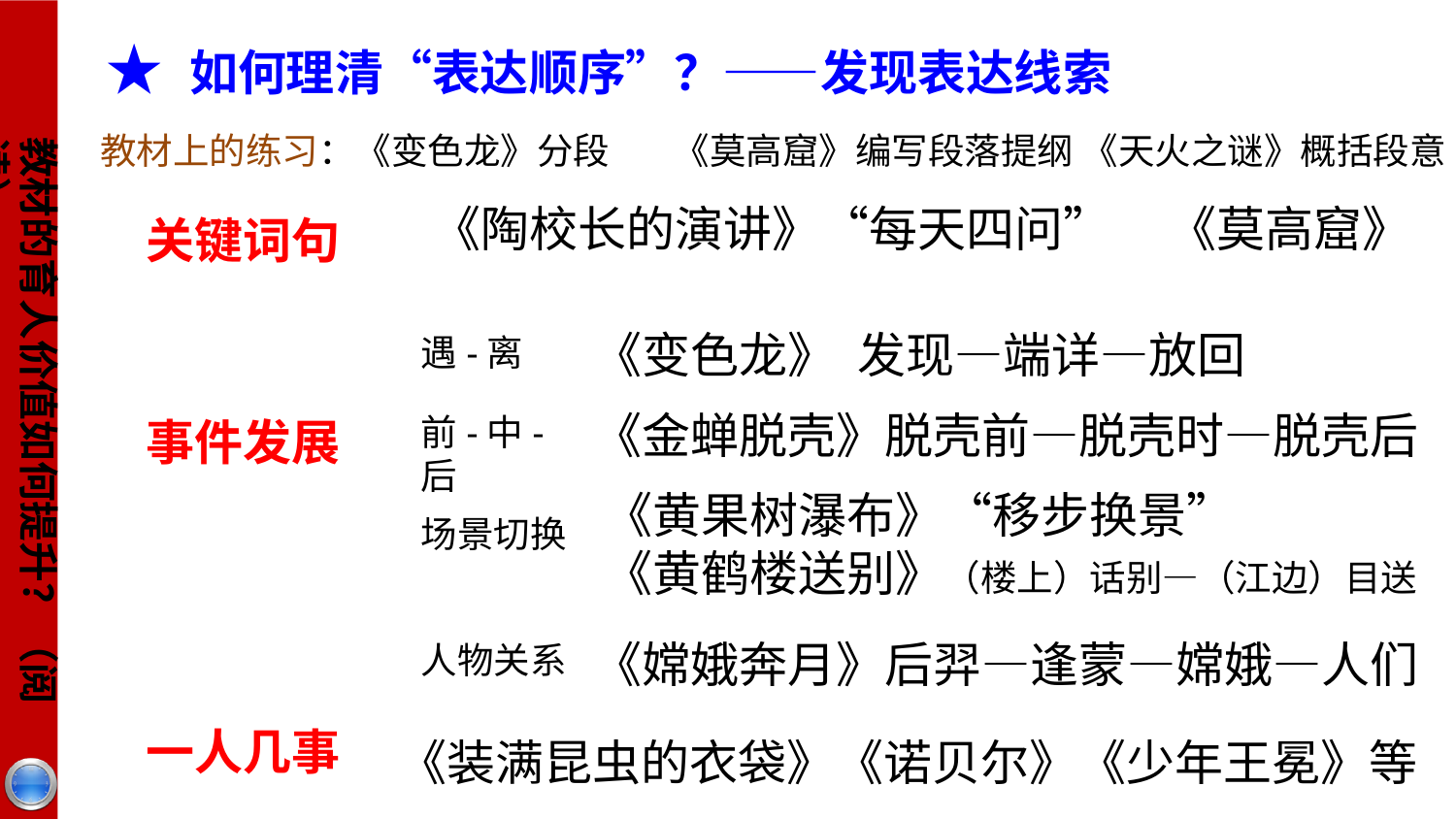

★ 如何理清“表达顺序”？——发现表达线索
教材上的练习：《变色龙》分段
《莫高窟》编写段落提纲 《天火之谜》概括段意
教材的育人价值如何提升？（阅读）
《陶校长的演讲》“每天四问”
《莫高窟》
关键词句
《变色龙》  发现—端详—放回
遇-离
《金蝉脱壳》脱壳前—脱壳时—脱壳后
前-中-后
事件发展
《黄果树瀑布》“移步换景”
《黄鹤楼送别》（楼上）话别—（江边）目送
场景切换
《嫦娥奔月》后羿—逢蒙—嫦娥—人们
人物关系
一人几事
《装满昆虫的衣袋》《诺贝尔》《少年王冕》等